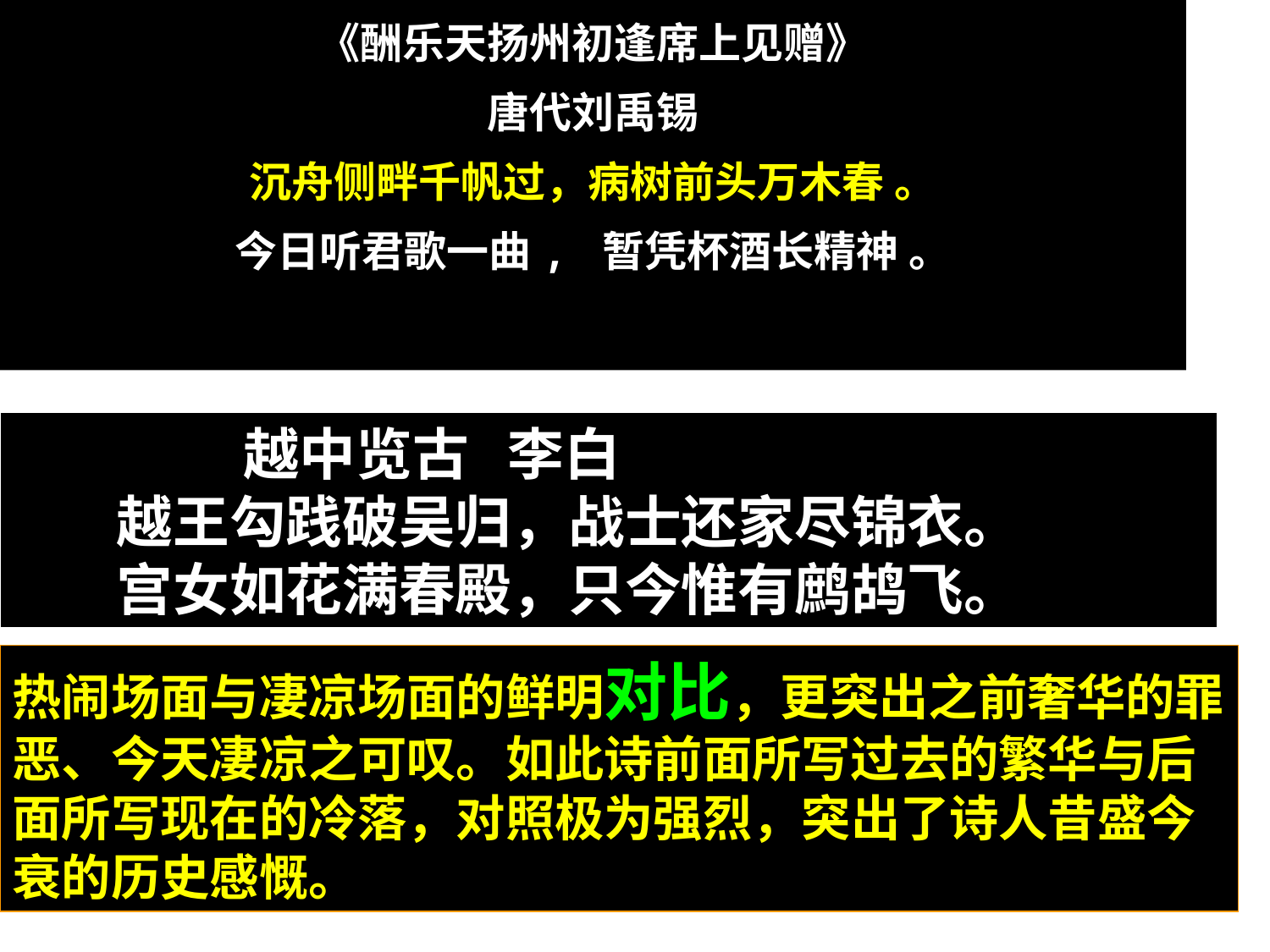

《酬乐天扬州初逢席上见赠》
唐代刘禹锡
沉舟侧畔千帆过，病树前头万木春 。
今日听君歌一曲, 暂凭杯酒长精神 。
                               越中览古   李白
       越王勾践破吴归，战士还家尽锦衣。
       宫女如花满春殿，只今惟有鹧鸪飞。
热闹场面与凄凉场面的鲜明对比，更突出之前奢华的罪恶、今天凄凉之可叹。如此诗前面所写过去的繁华与后面所写现在的冷落，对照极为强烈，突出了诗人昔盛今衰的历史感慨。